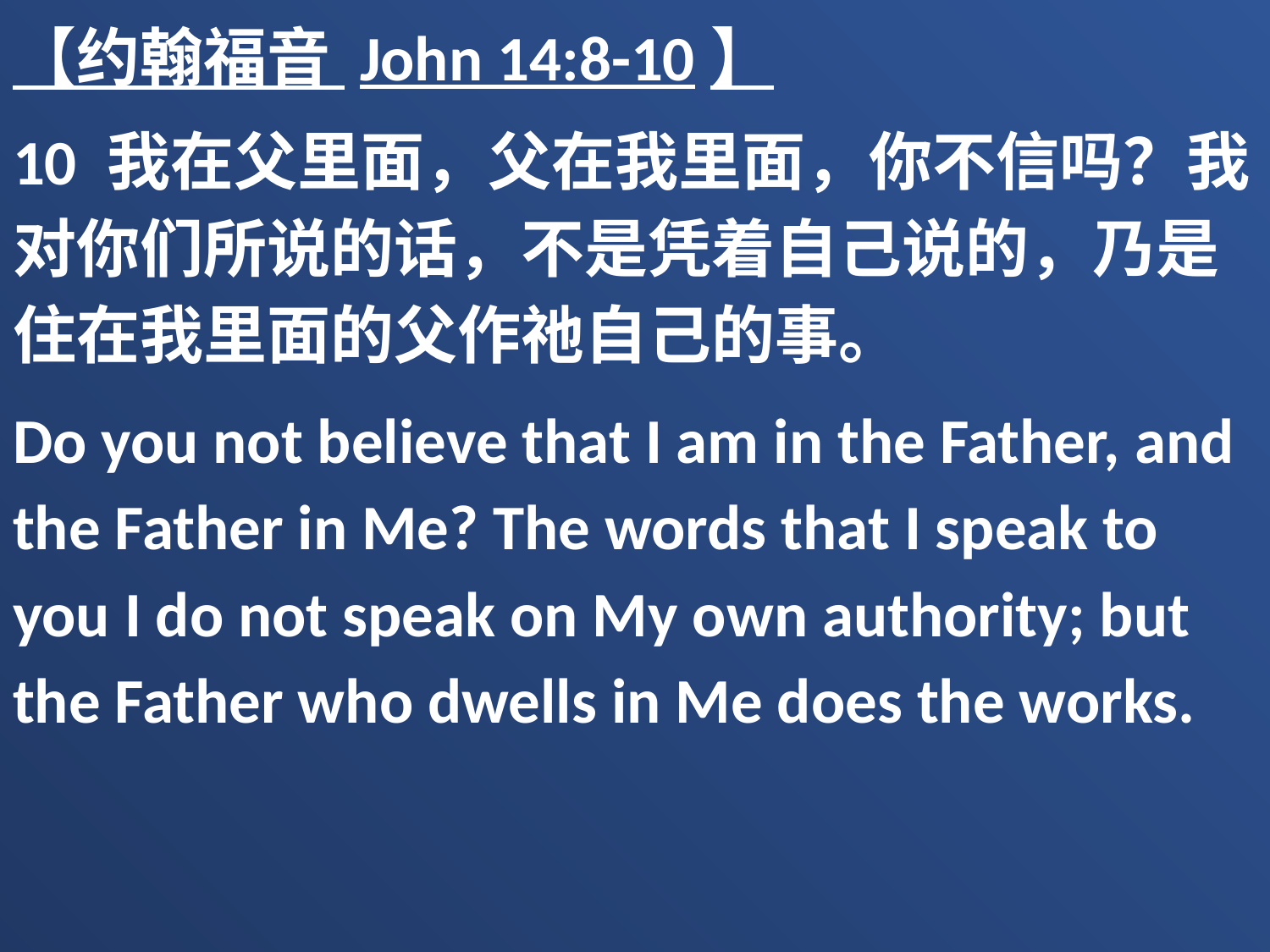

【约翰福音 John 14:8-10】
10 我在父里面，父在我里面，你不信吗？我对你们所说的话，不是凭着自己说的，乃是住在我里面的父作祂自己的事。
Do you not believe that I am in the Father, and the Father in Me? The words that I speak to you I do not speak on My own authority; but the Father who dwells in Me does the works.